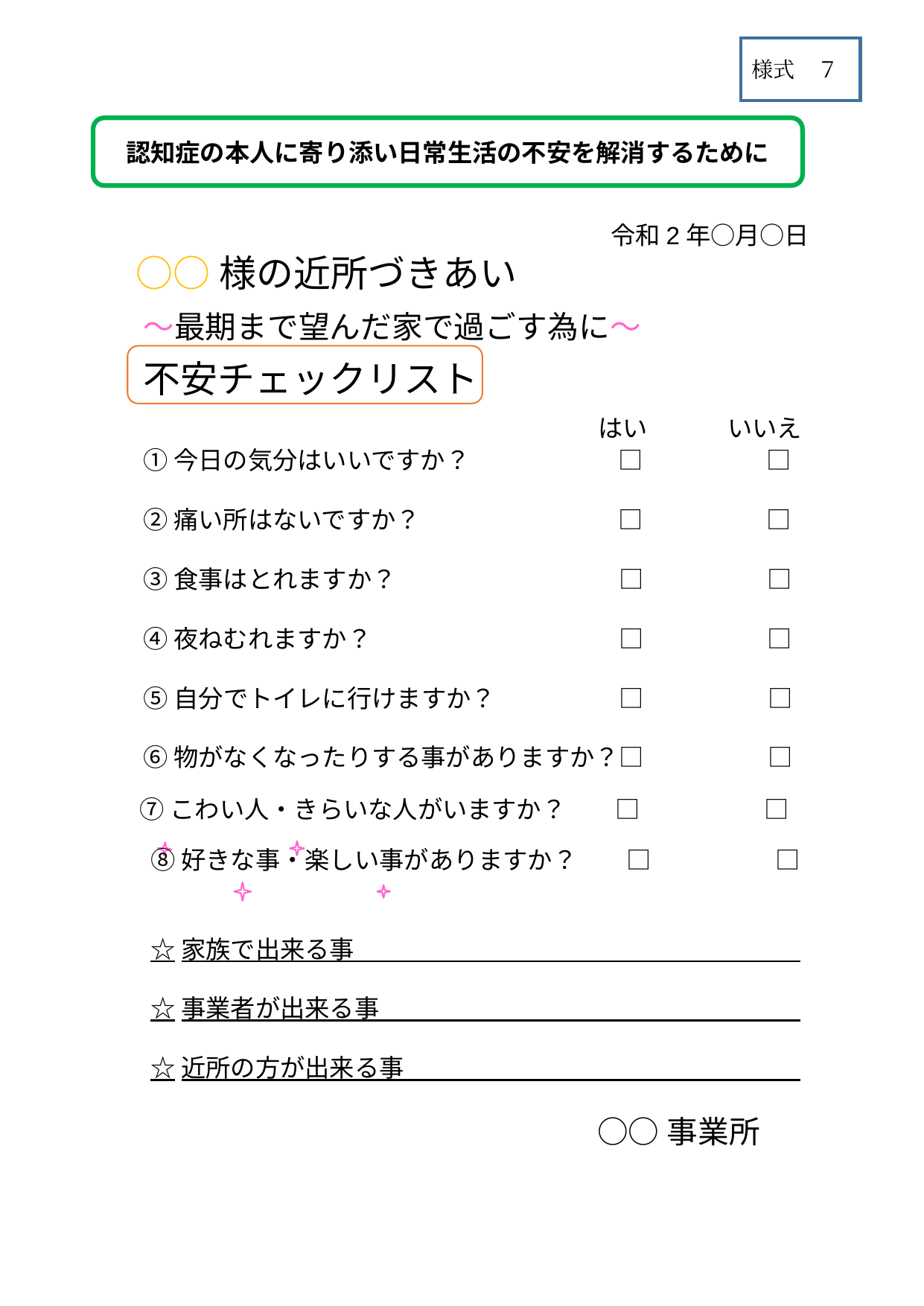

様式　７
認知症の本人に寄り添い日常生活の不安を解消するために
                                                                                    令和2年○月○日
○○様の近所づきあい

～最期まで望んだ家で過ごす為に～

不安チェックリスト
　　　　　　　　　　　　 はい　　　 いいえ
①今日の気分はいいですか？　　　　　　□　　　　　□

②痛い所はないですか？　　　　　　　　□　　　　　□

③食事はとれますか？　　　　　　　　　□　　　　　□

④夜ねむれますか？　　　　　　　　　　□　　　　　□

⑤自分でトイレに行けますか？　　　　　□　　　　　□

⑥物がなくなったりする事がありますか？□　　　　　□

⑦こわい人・きらいな人がいますか？　　□　　　　　□

⑧好きな事・楽しい事がありますか？　　□　　　　　□

☆家族で出来る事

☆事業者が出来る事

☆近所の方が出来る事

                                                                                ○○事業所